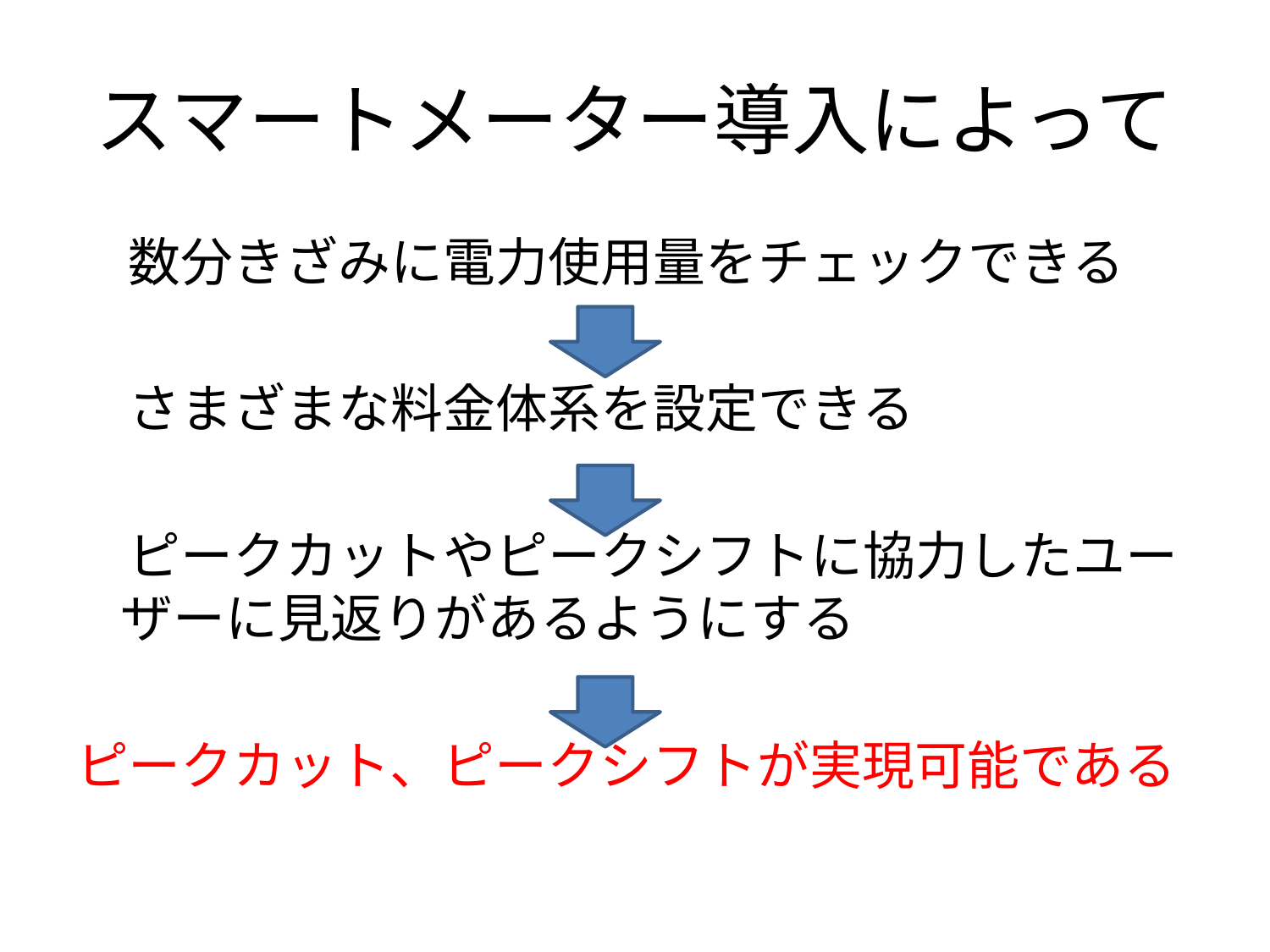

# スマートメーター導入によって
　数分きざみに電力使用量をチェックできる

　さまざまな料金体系を設定できる

　ピークカットやピークシフトに協力したユーザーに見返りがあるようにする

ピークカット、ピークシフトが実現可能である